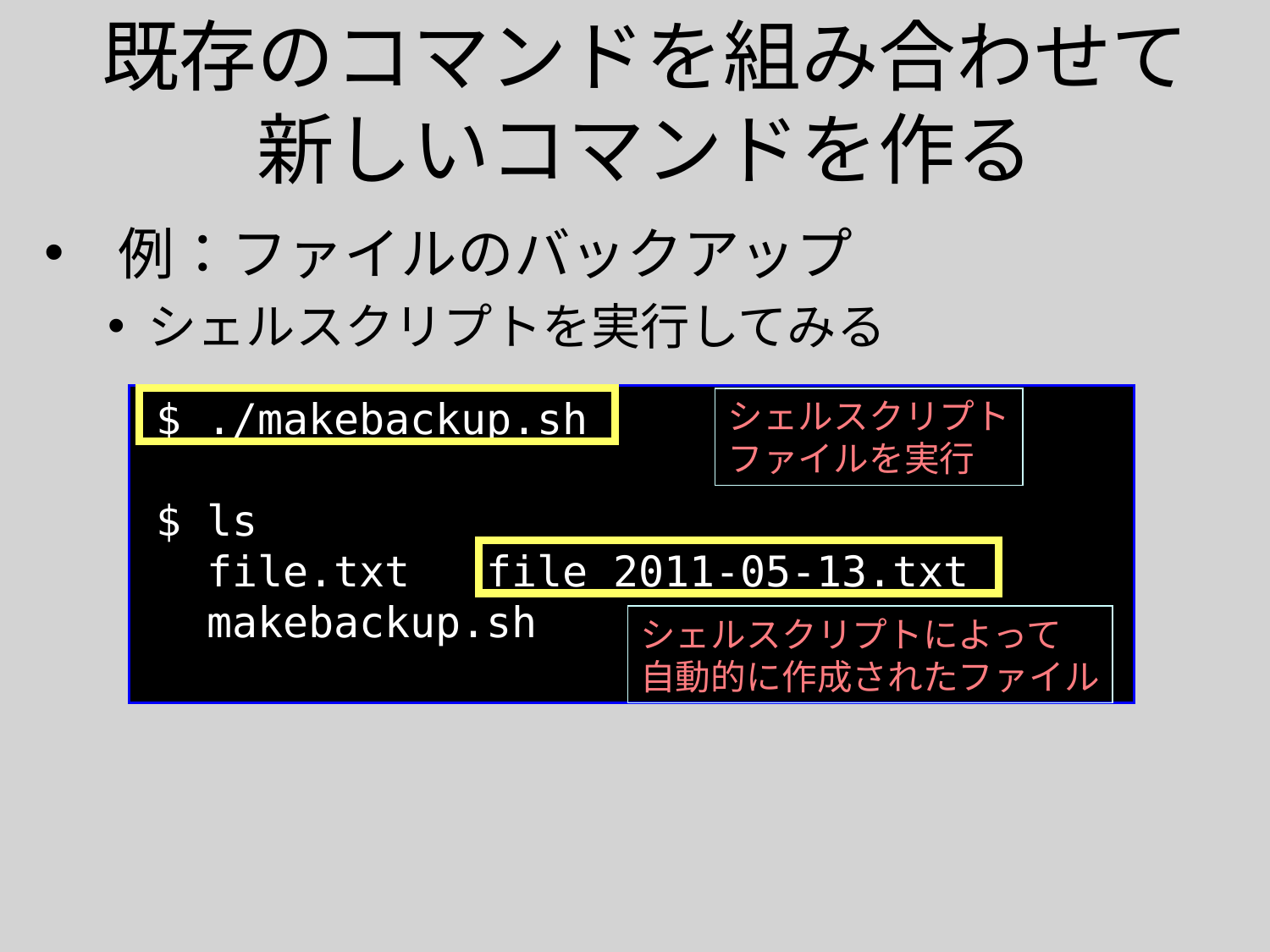

# 既存のコマンドを組み合わせて 新しいコマンドを作る
 例：ファイルのバックアップ
シェルスクリプトを実行してみる

$ ./makebackup.sh

$ ls
  file.txt   file_2011-05-13.txt
  makebackup.sh
シェルスクリプト
ファイルを実行

シェルスクリプトによって
自動的に作成されたファイル